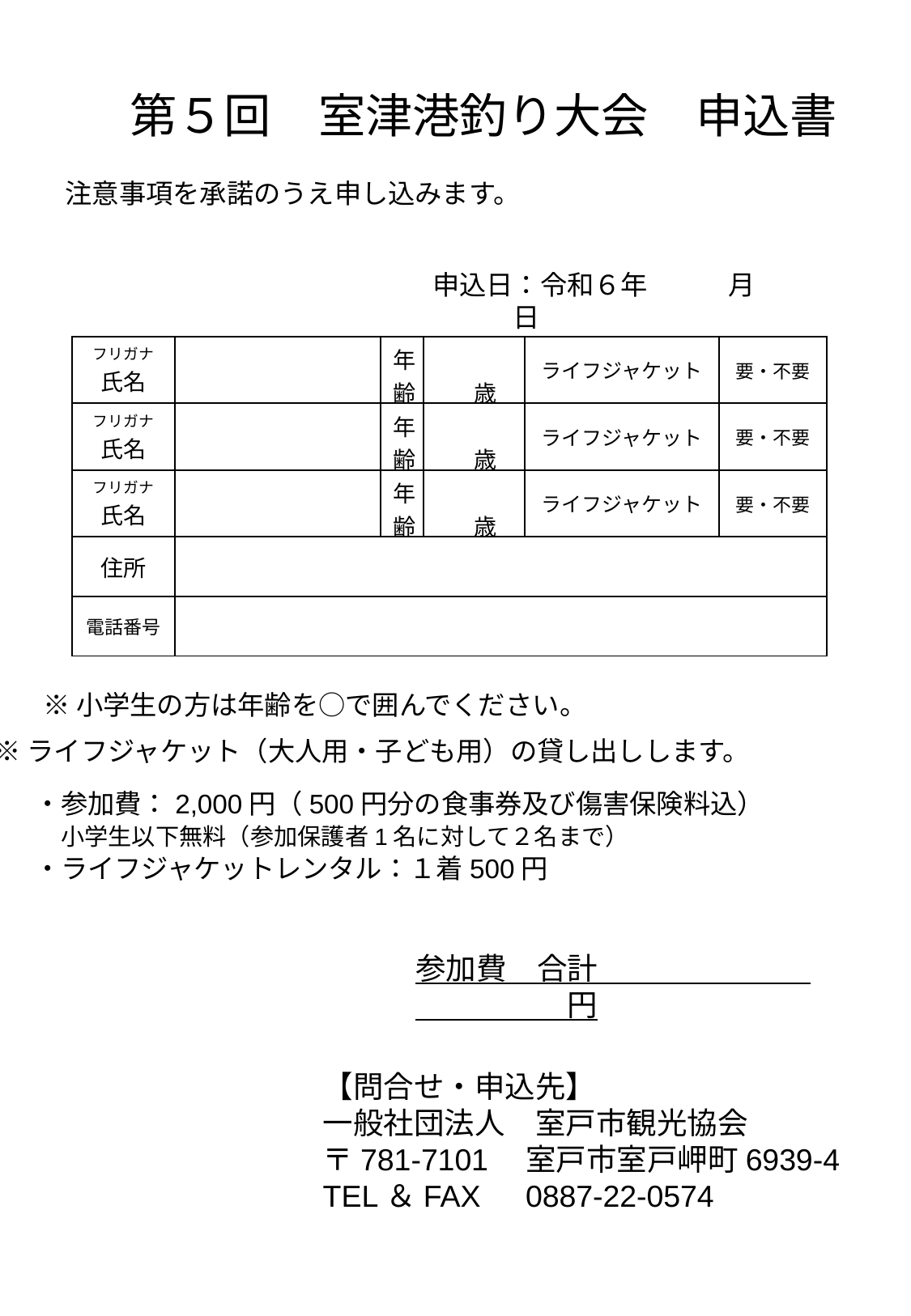

第５回　室津港釣り大会　申込書
注意事項を承諾のうえ申し込みます。
申込日：令和６年　　　月　　　日
| フリガナ 氏名 |  | 年齢 | 歳 | ライフジャケット | 要・不要 |
| --- | --- | --- | --- | --- | --- |
| フリガナ 氏名 |  | 年齢 | 歳 | ライフジャケット | 要・不要 |
| フリガナ 氏名 |  | 年齢 | 歳 | ライフジャケット | 要・不要 |
| 住所 |  |  |  |  |  |
| 電話番号 |  |  |  |  |  |
※小学生の方は年齢を○で囲んでください。
※ライフジャケット（大人用・子ども用）の貸し出しします。
・参加費：2,000円（500円分の食事券及び傷害保険料込）
　小学生以下無料（参加保護者1名に対して２名まで）
・ライフジャケットレンタル：１着500円
参加費　合計　　　　　　　　　　　　円
【問合せ・申込先】
一般社団法人　室戸市観光協会
〒781-7101　室戸市室戸岬町6939-4
TEL＆FAX　0887-22-0574